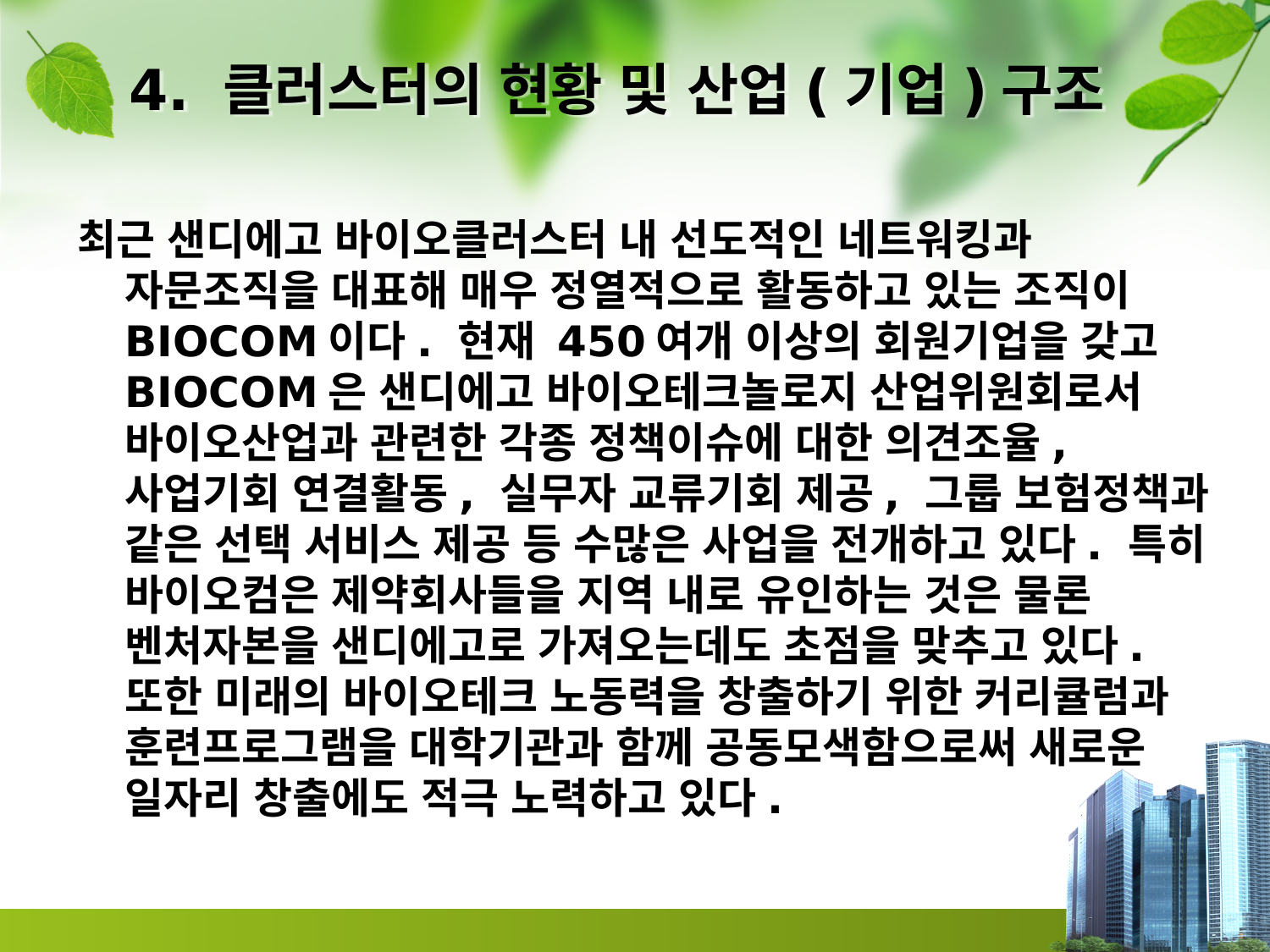

# 4. 클러스터의 현황 및 산업(기업)구조
최근 샌디에고 바이오클러스터 내 선도적인 네트워킹과 자문조직을 대표해 매우 정열적으로 활동하고 있는 조직이 BIOCOM이다. 현재 450여개 이상의 회원기업을 갖고 BIOCOM은 샌디에고 바이오테크놀로지 산업위원회로서 바이오산업과 관련한 각종 정책이슈에 대한 의견조율, 사업기회 연결활동, 실무자 교류기회 제공, 그룹 보험정책과 같은 선택 서비스 제공 등 수많은 사업을 전개하고 있다. 특히 바이오컴은 제약회사들을 지역 내로 유인하는 것은 물론 벤처자본을 샌디에고로 가져오는데도 초점을 맞추고 있다. 또한 미래의 바이오테크 노동력을 창출하기 위한 커리큘럼과 훈련프로그램을 대학기관과 함께 공동모색함으로써 새로운 일자리 창출에도 적극 노력하고 있다.